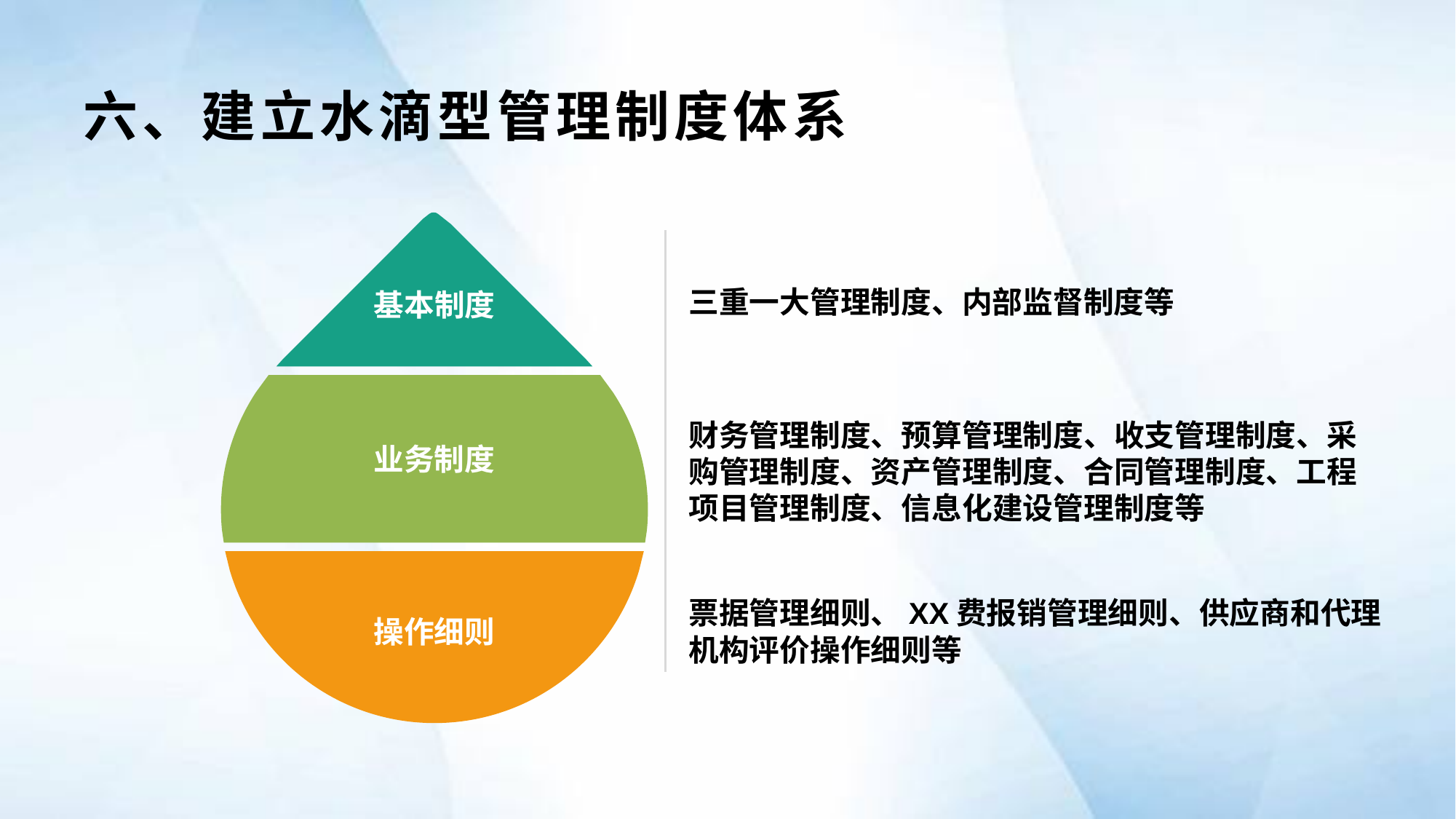

# 六、建立水滴型管理制度体系
基本制度
三重一大管理制度、内部监督制度等
财务管理制度、预算管理制度、收支管理制度、采购管理制度、资产管理制度、合同管理制度、工程项目管理制度、信息化建设管理制度等
业务制度
票据管理细则、XX费报销管理细则、供应商和代理机构评价操作细则等
操作细则
49